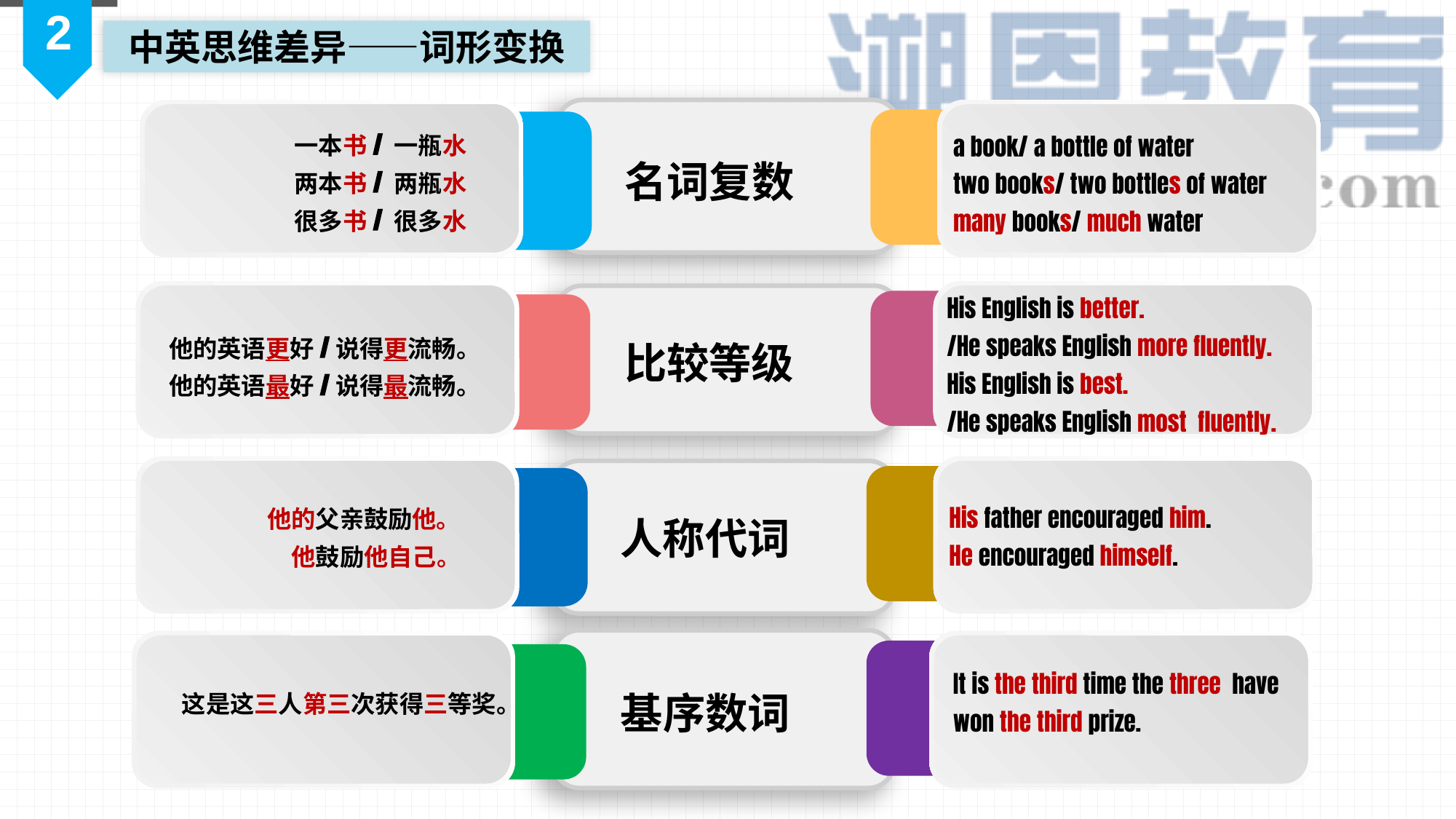

2
中英思维差异——词形变换

一本书/ 一瓶水
两本书/ 两瓶水
很多书/ 很多水
a book/ a bottle of water
two books/ two bottles of water
many books/ much water
名词复数
His English is better.
/He speaks English more fluently.
His English is best.
/He speaks English most  fluently.

他的英语更好/说得更流畅。
他的英语最好/说得最流畅。
比较等级

他的父亲鼓励他。
他鼓励他自己。
His father encouraged him.
He encouraged himself.
人称代词

It is the third time the three  have won the third prize.
这是这三人第三次获得三等奖。
基序数词